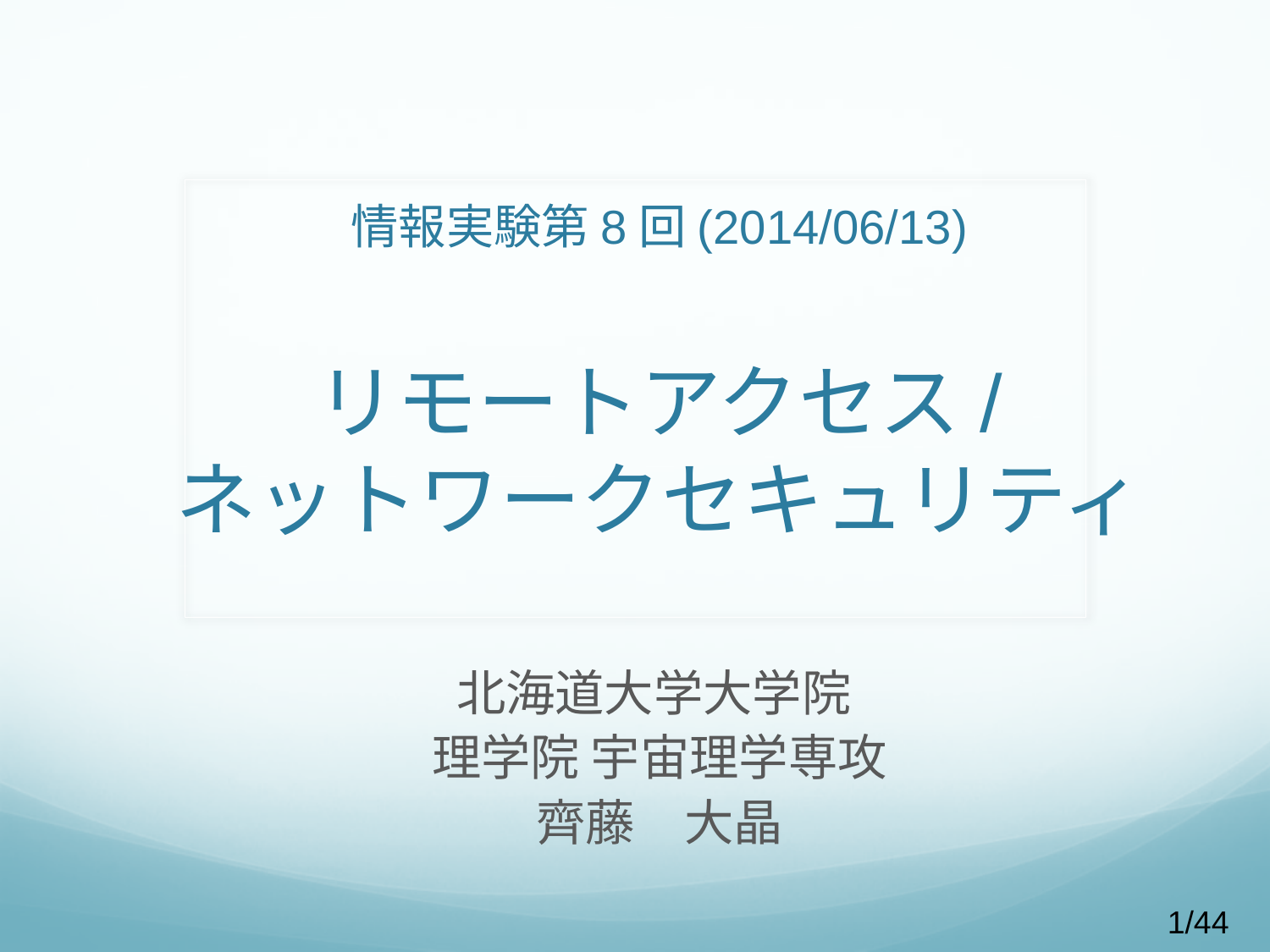

# 情報実験第8回(2014/06/13) リモートアクセス/ ネットワークセキュリティ
北海道大学大学院
理学院 宇宙理学専攻
齊藤　大晶